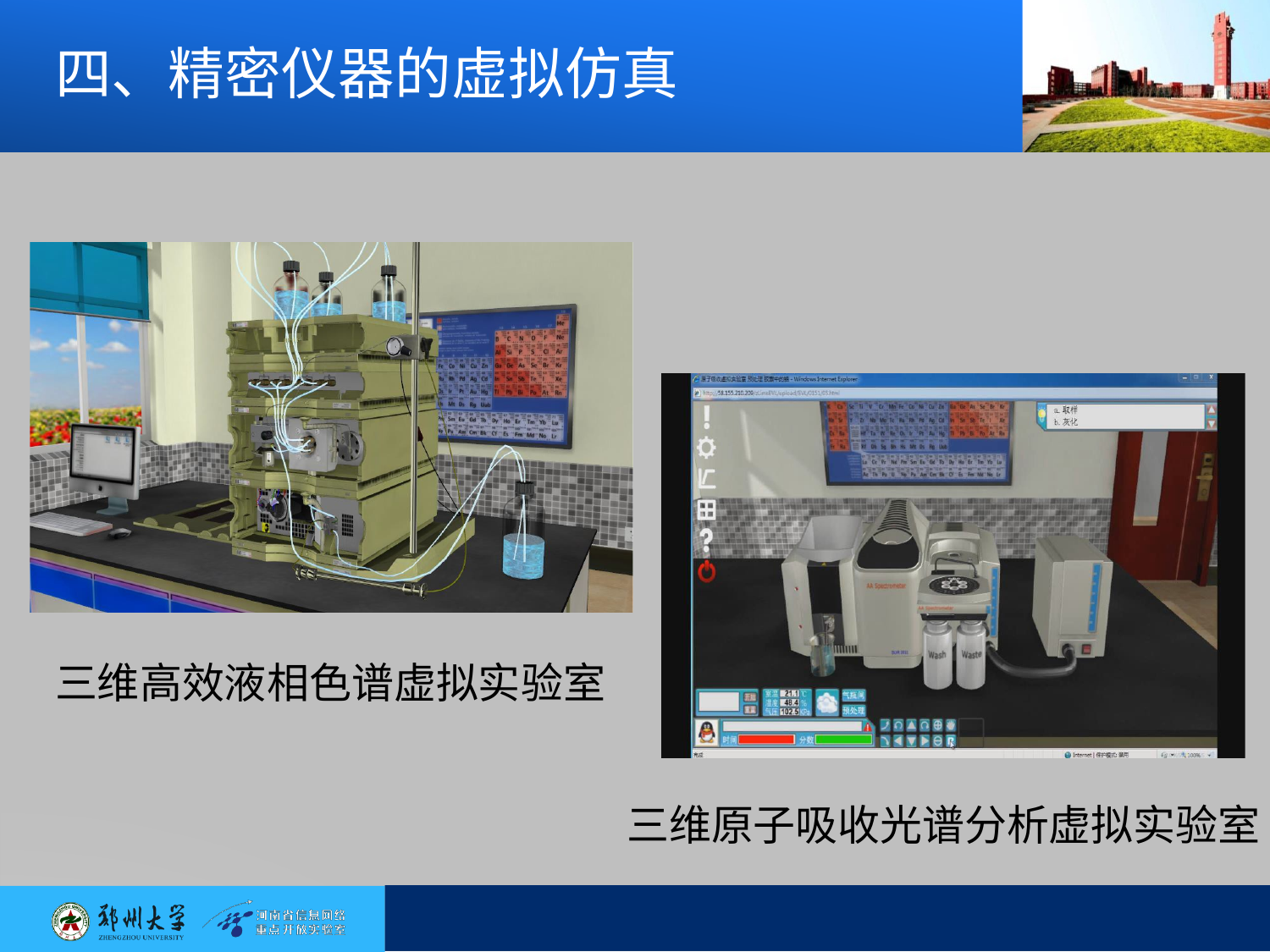

# 四、精密仪器的虚拟仿真

三维高效液相色谱虚拟实验室

三维原子吸收光谱分析虚拟实验室